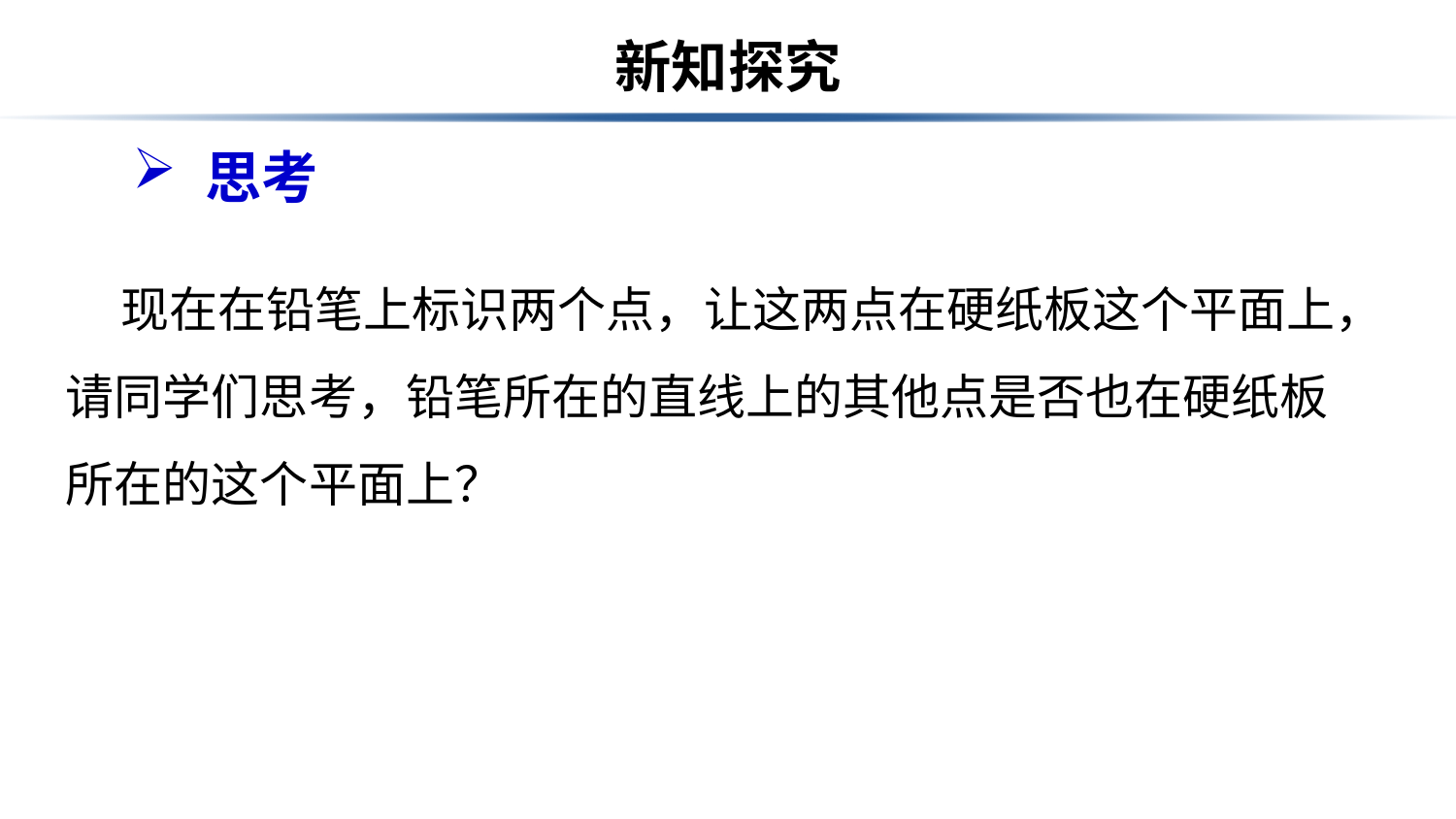

# 新知探究
思考
    现在在铅笔上标识两个点，让这两点在硬纸板这个平面上，请同学们思考，铅笔所在的直线上的其他点是否也在硬纸板所在的这个平面上？